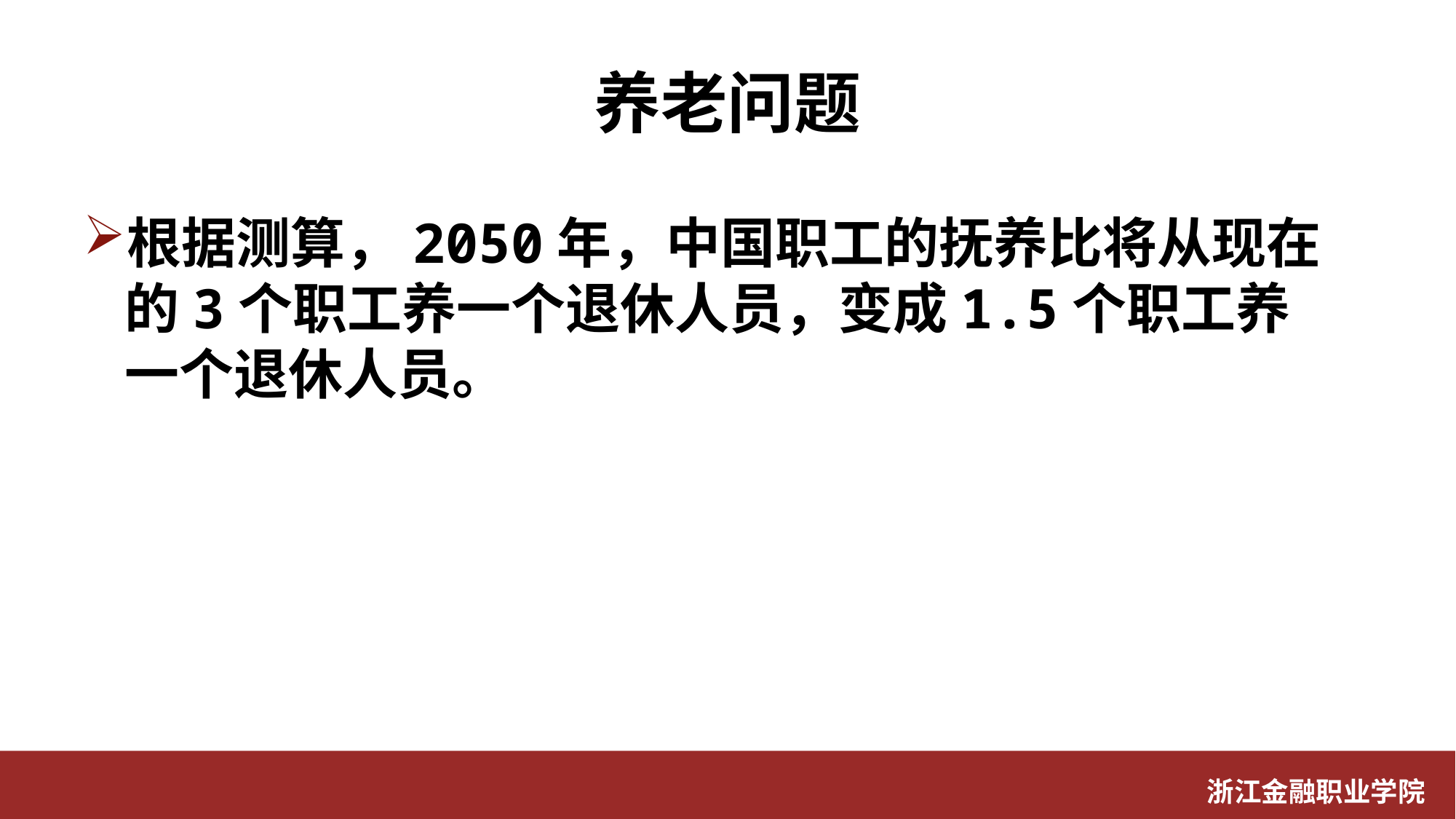

# 养老问题
根据测算，2050年，中国职工的抚养比将从现在的3个职工养一个退休人员，变成1.5个职工养一个退休人员。